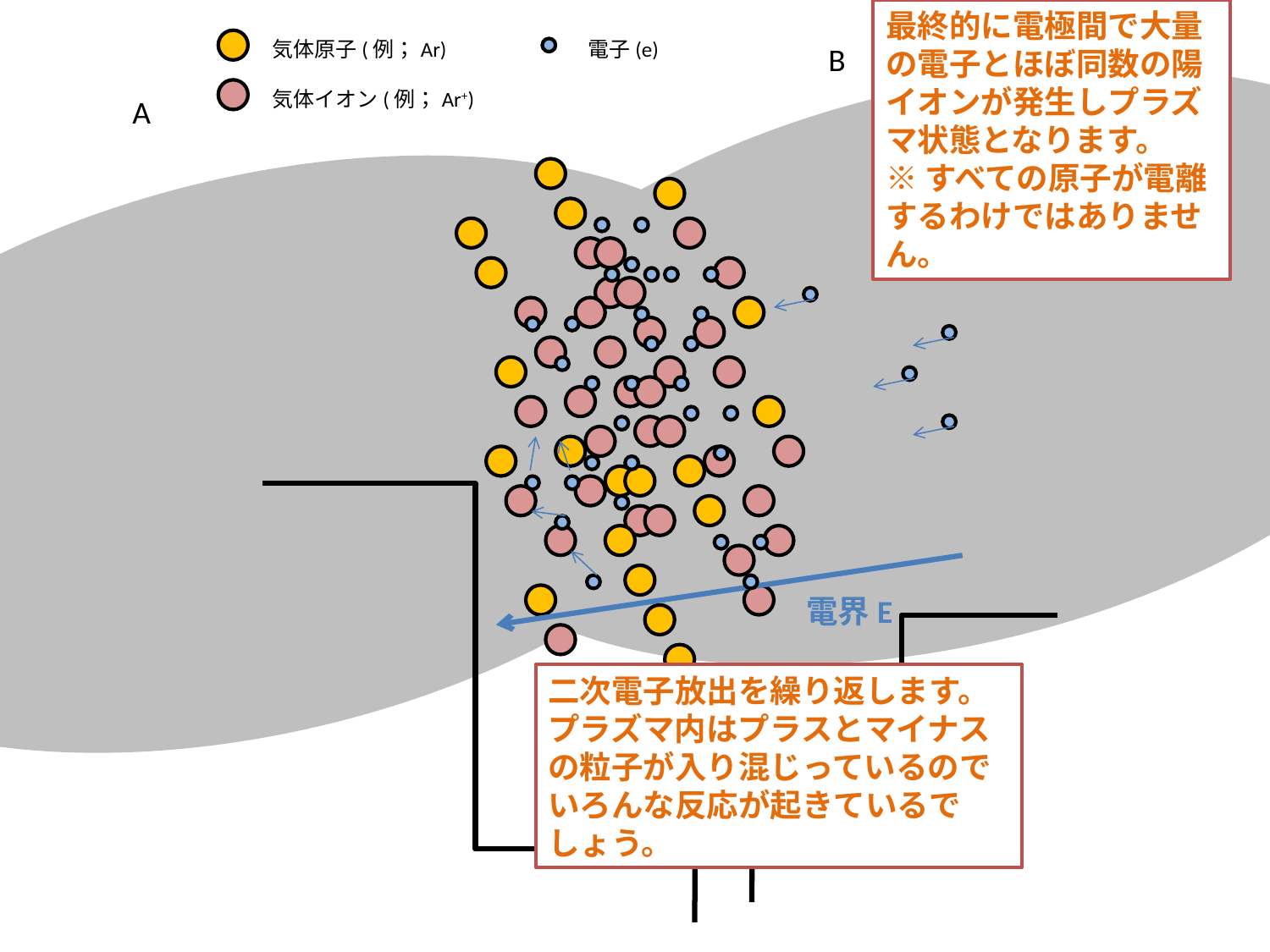

最終的に電極間で大量の電子とほぼ同数の陽イオンが発生しプラズマ状態となります。
※すべての原子が電離するわけではありません。
気体原子(例；Ar)
電子(e)

B
A

気体イオン(例；Ar+)
気体原子(例；Ar)

電界E

二次電子放出を繰り返します。
プラズマ内はプラスとマイナスの粒子が入り混じっているのでいろんな反応が起きているでしょう。